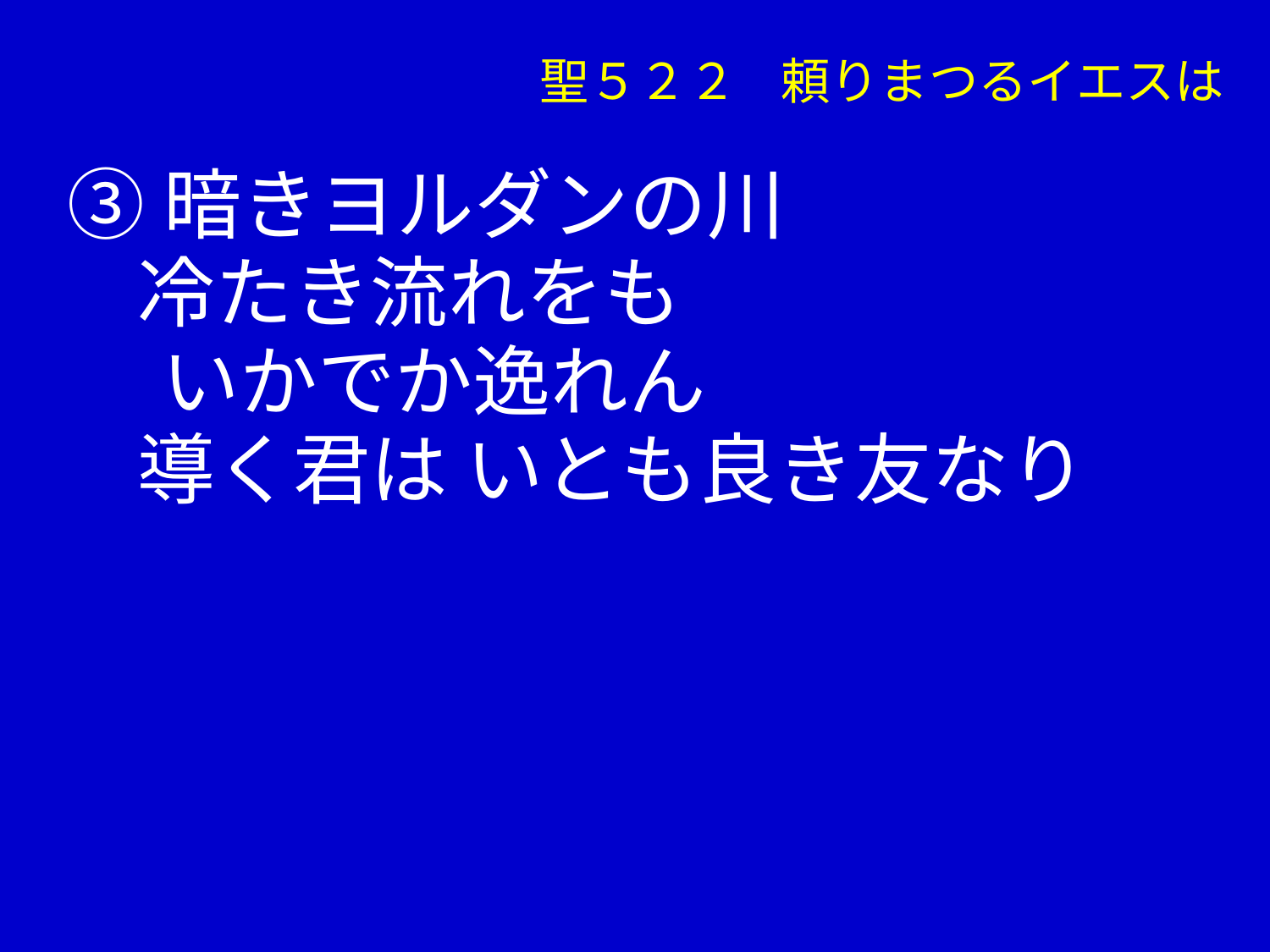

聖５２２    頼りまつるイエスは
③暗きヨルダンの川
   冷たき流れをも
　 いかでか逸れん
   導く君は いとも良き友なり